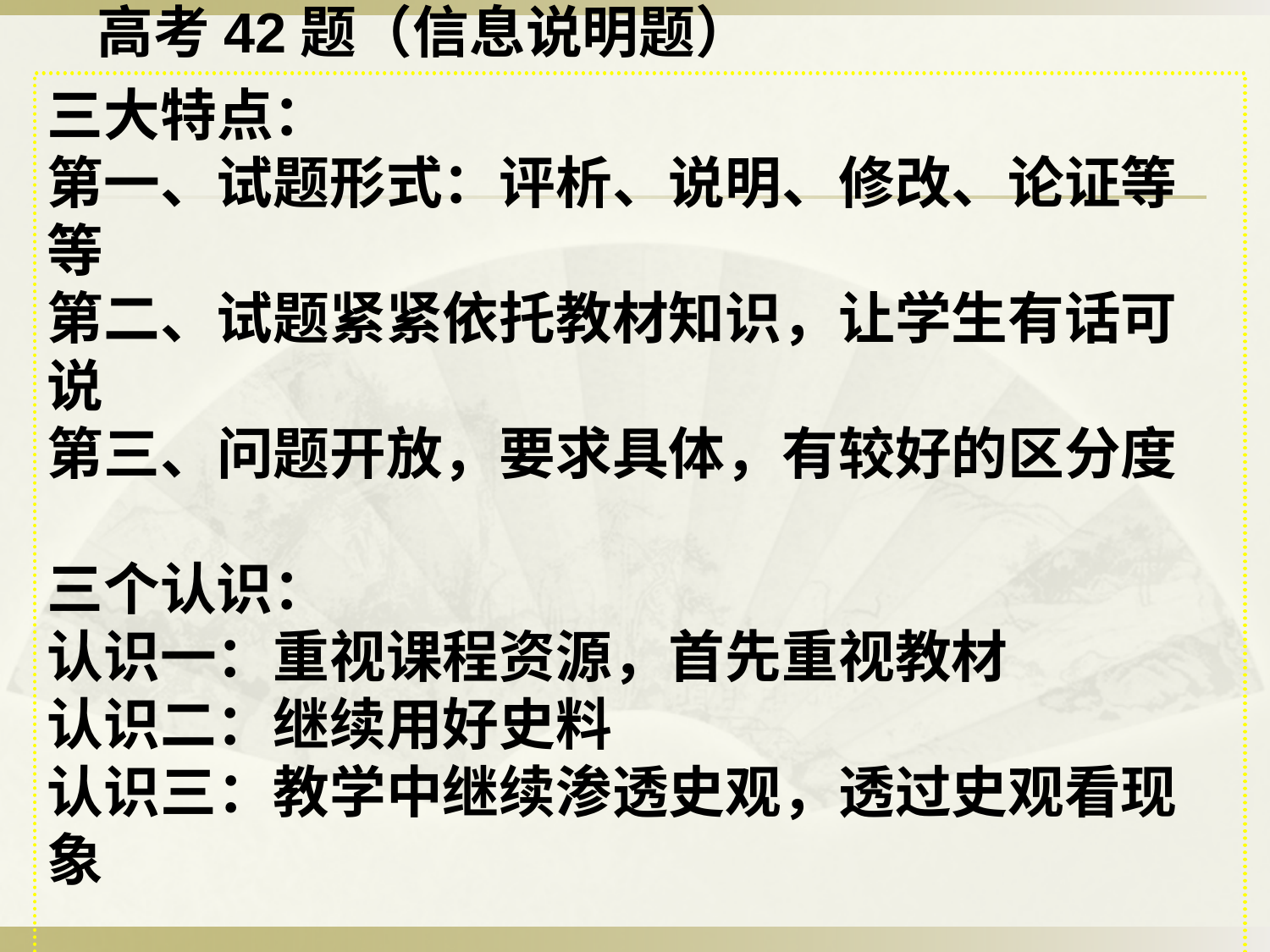

高考42题（信息说明题）
三大特点：
第一、试题形式：评析、说明、修改、论证等等
第二、试题紧紧依托教材知识，让学生有话可说
第三、问题开放，要求具体，有较好的区分度

三个认识：
认识一：重视课程资源，首先重视教材
认识二：继续用好史料
认识三：教学中继续渗透史观，透过史观看现象